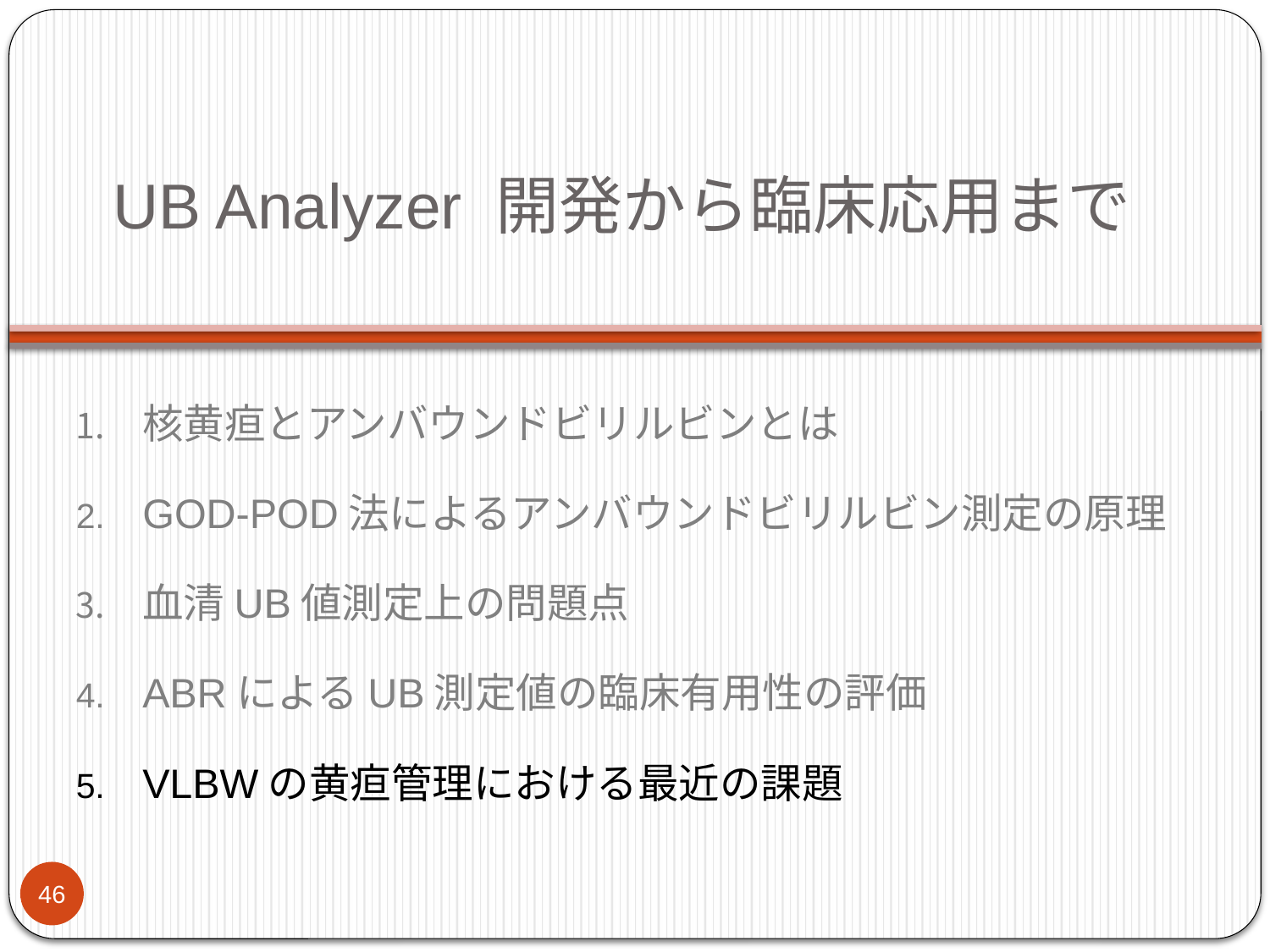

# UB Analyzer 開発から臨床応用まで
核黄疸とアンバウンドビリルビンとは
GOD-POD法によるアンバウンドビリルビン測定の原理
血清UB値測定上の問題点
ABRによるUB測定値の臨床有用性の評価
VLBWの黄疸管理における最近の課題

46